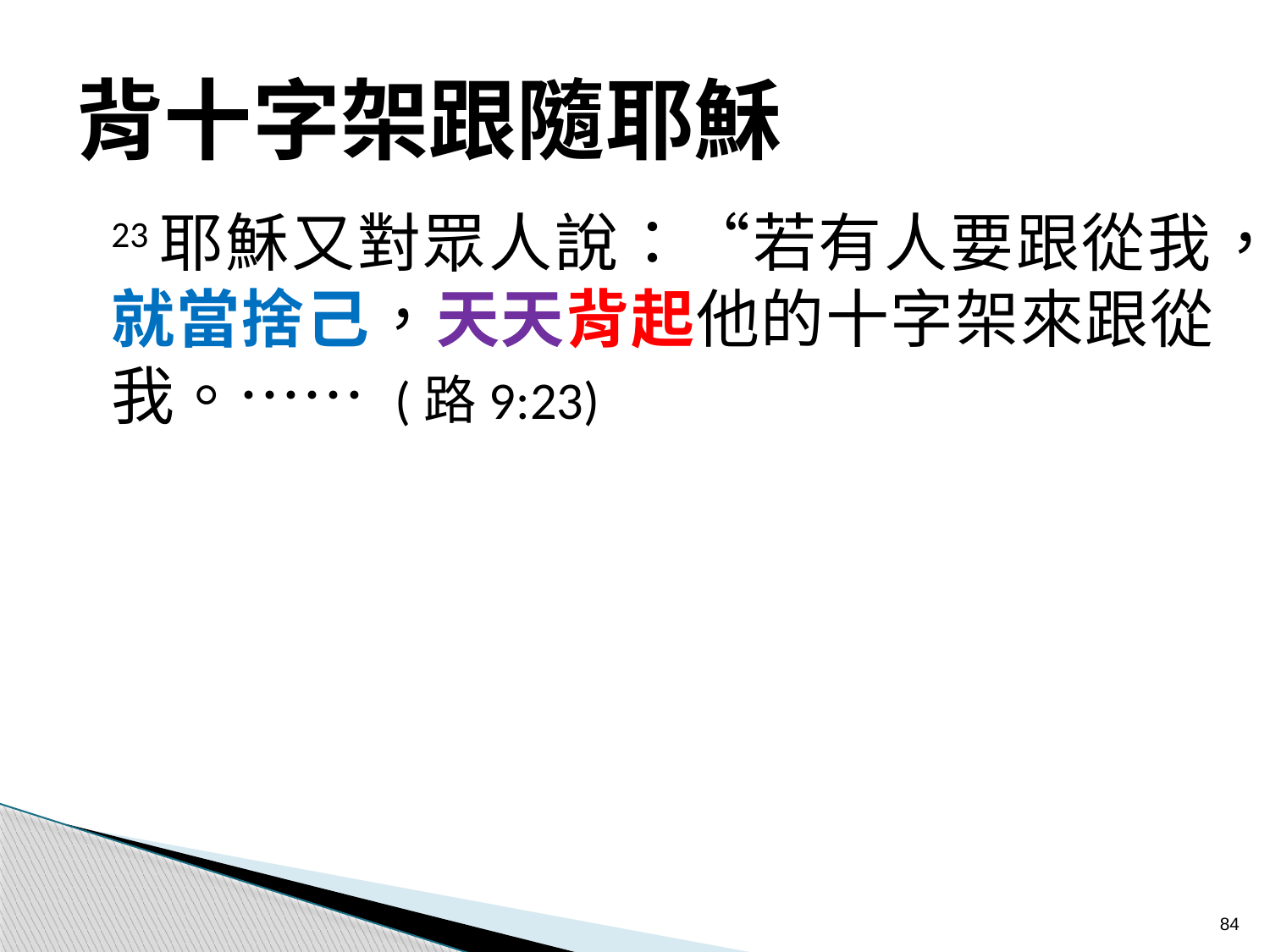

# 背十字架跟隨耶穌
23耶穌又對眾人說：“若有人要跟從我，就當捨己，天天背起他的十字架來跟從我。…… (路9:23)
84